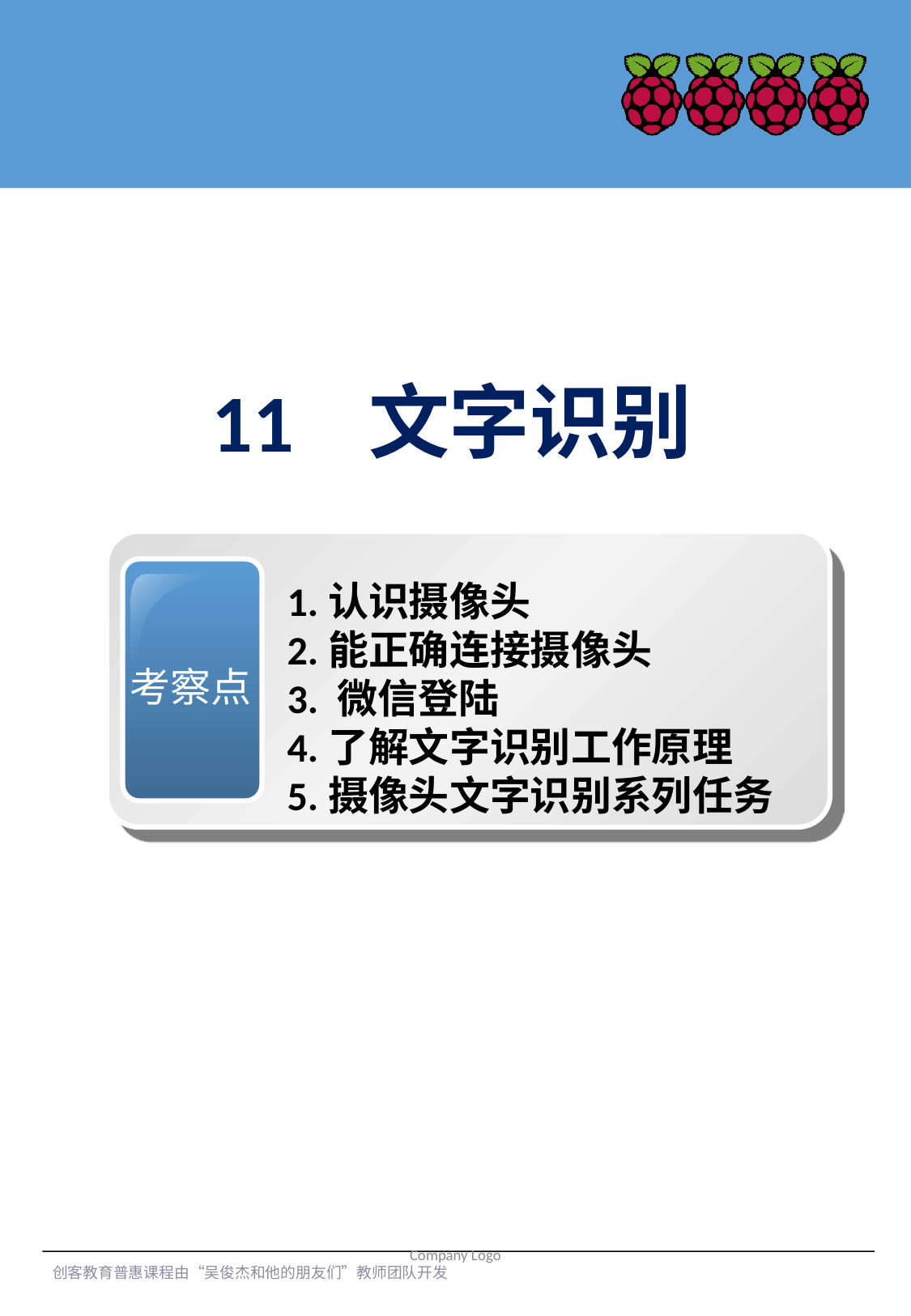

11   文字识别

考察点
1.认识摄像头
2.能正确连接摄像头
3. 微信登陆
4.了解文字识别工作原理
5.摄像头文字识别系列任务
Company Logo
创客教育普惠课程由“吴俊杰和他的朋友们”教师团队开发